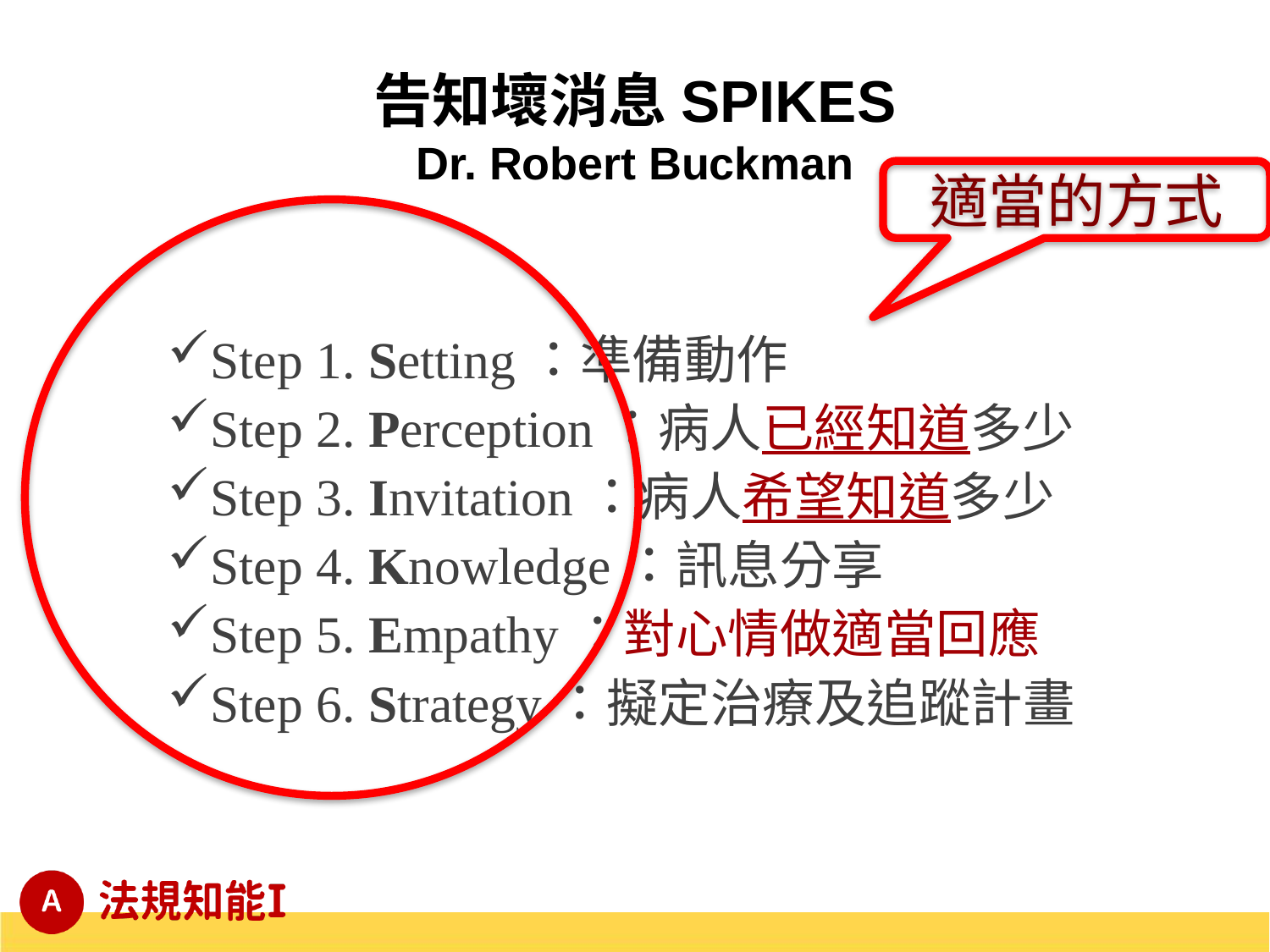

# 告知壞消息SPIKES Dr. Robert Buckman
適當的方式

Step 1. Setting：準備動作
Step 2. Perception：病人已經知道多少
Step 3. Invitation：病人希望知道多少
Step 4. Knowledge：訊息分享
Step 5. Empathy：對心情做適當回應
Step 6. Strategy：擬定治療及追蹤計畫